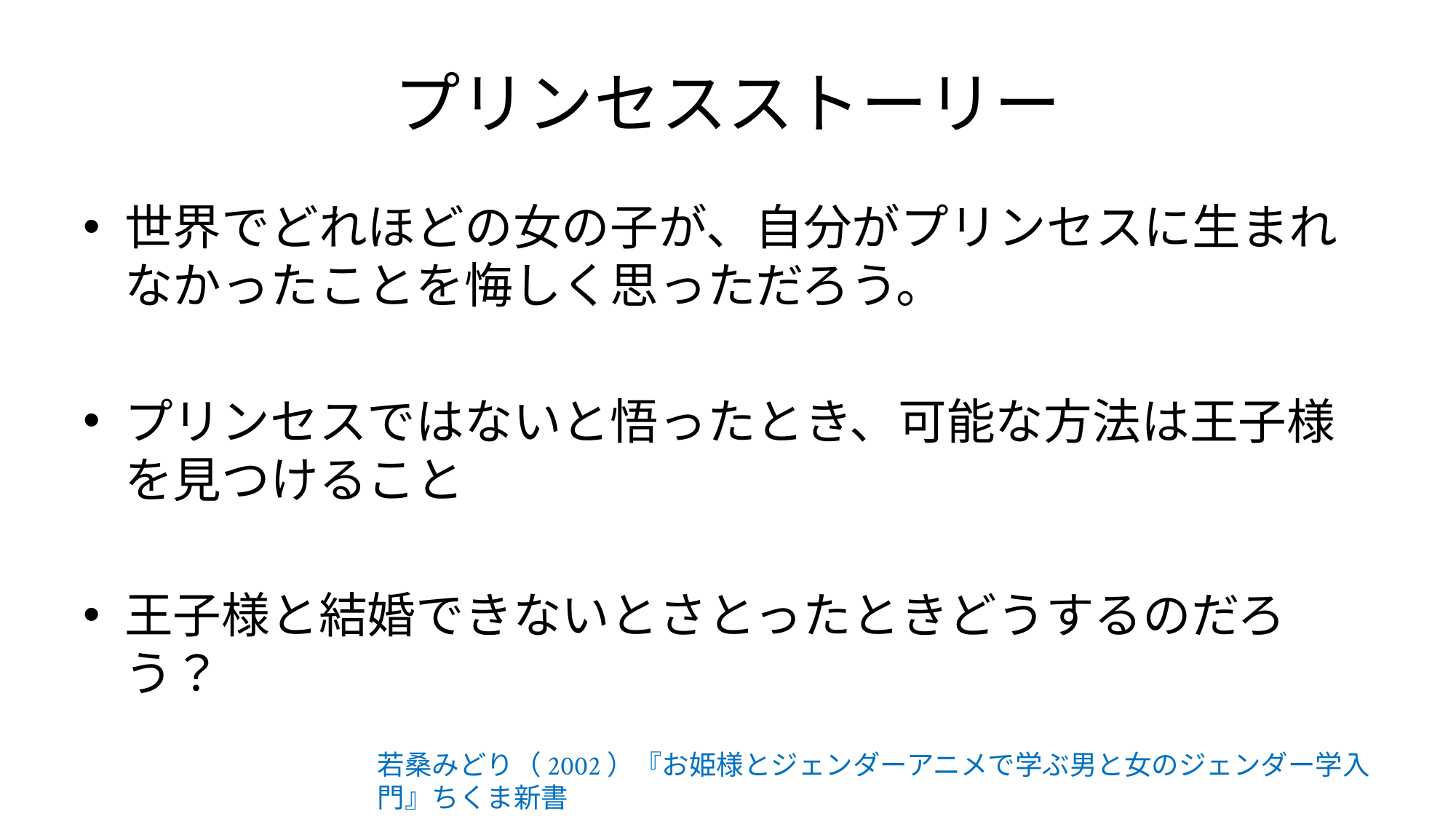

# プリンセスストーリー
世界でどれほどの女の子が、自分がプリンセスに生まれなかったことを悔しく思っただろう。

プリンセスではないと悟ったとき、可能な方法は王子様を見つけること

王子様と結婚できないとさとったときどうするのだろう？
若桑みどり（2002）『お姫様とジェンダーアニメで学ぶ男と女のジェンダー学入門』ちくま新書